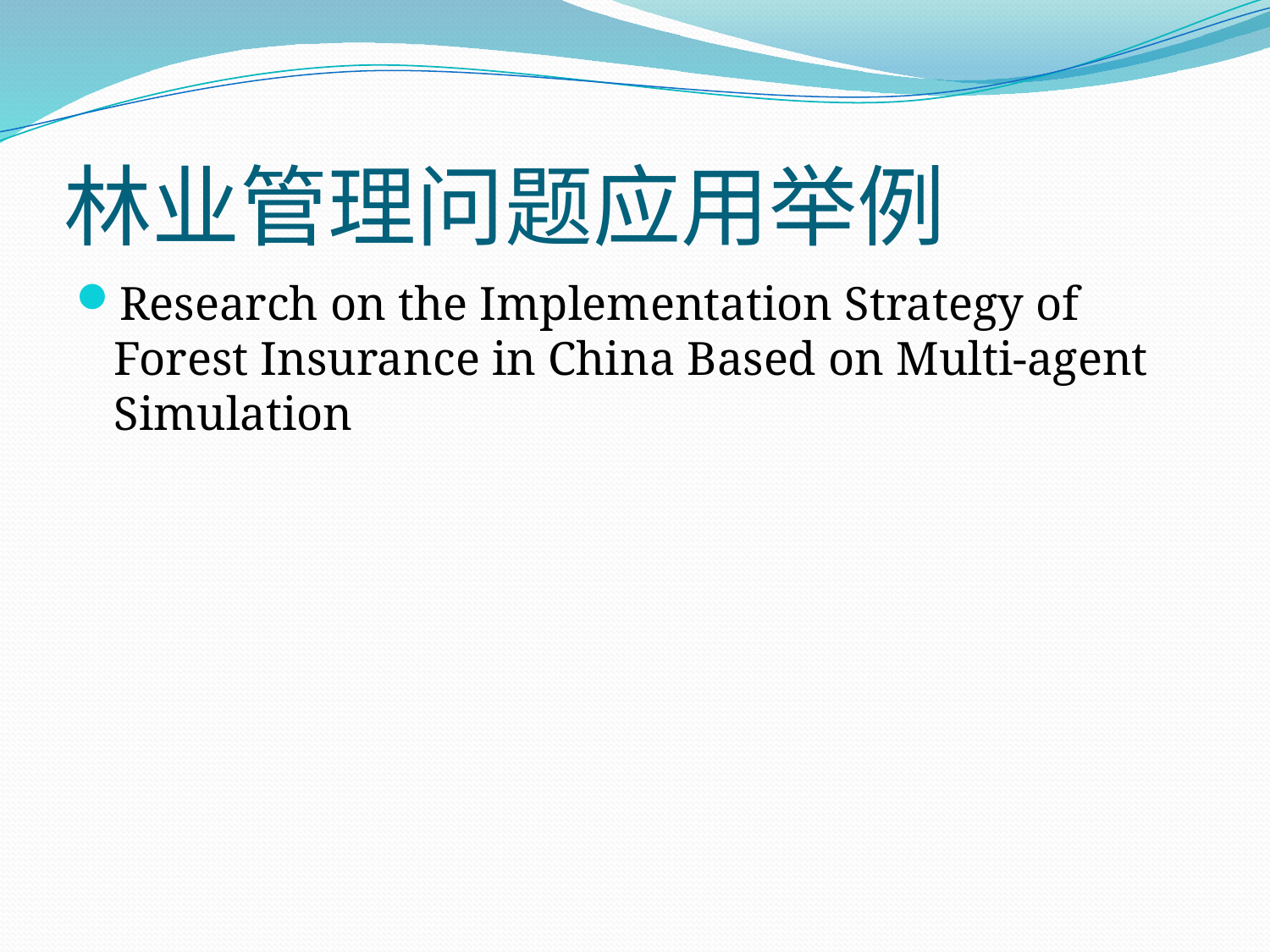

# 林业管理问题应用举例
Research on the Implementation Strategy of Forest Insurance in China Based on Multi-agent Simulation